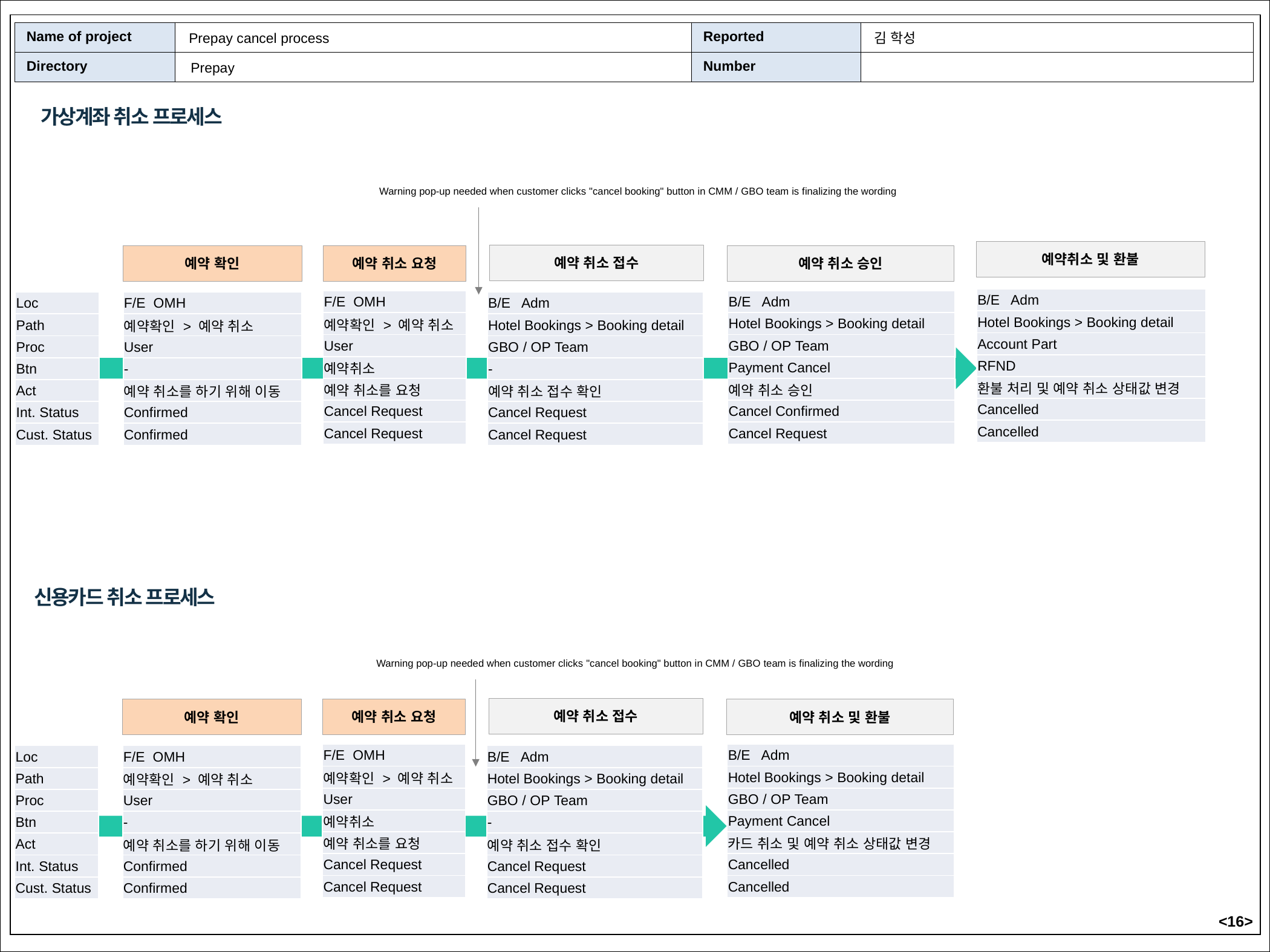

Prepay cancel process
김 학성
Prepay

가상계좌 취소 프로세스
Warning pop-up needed when customer clicks "cancel booking" button in CMM / GBO team is finalizing the wording
예약취소 및 환불
예약 취소 접수
예약 취소 요청
예약 확인
예약 취소 승인
| B/E Adm |
| --- |
| Hotel Bookings > Booking detail |
| Account Part |
| RFND |
| 환불 처리 및 예약 취소 상태값 변경 |
| Cancelled |
| Cancelled |
| F/E OMH |
| --- |
| 예약확인 > 예약 취소 |
| User |
| 예약취소 |
| 예약 취소를 요청 |
| Cancel Request |
| Cancel Request |
| B/E Adm |
| --- |
| Hotel Bookings > Booking detail |
| GBO / OP Team |
| Payment Cancel |
| 예약 취소 승인 |
| Cancel Confirmed |
| Cancel Request |
| Loc |
| --- |
| Path |
| Proc |
| Btn |
| Act |
| Int. Status |
| Cust. Status |
| F/E OMH |
| --- |
| 예약확인 > 예약 취소 |
| User |
| - |
| 예약 취소를 하기 위해 이동 |
| Confirmed |
| Confirmed |
| B/E Adm |
| --- |
| Hotel Bookings > Booking detail |
| GBO / OP Team |
| - |
| 예약 취소 접수 확인 |
| Cancel Request |
| Cancel Request |

신용카드 취소 프로세스
Warning pop-up needed when customer clicks "cancel booking" button in CMM / GBO team is finalizing the wording
예약 취소 접수
예약 취소 요청
예약 확인
예약 취소 및 환불
| F/E OMH |
| --- |
| 예약확인 > 예약 취소 |
| User |
| 예약취소 |
| 예약 취소를 요청 |
| Cancel Request |
| Cancel Request |
| B/E Adm |
| --- |
| Hotel Bookings > Booking detail |
| GBO / OP Team |
| Payment Cancel |
| 카드 취소 및 예약 취소 상태값 변경 |
| Cancelled |
| Cancelled |
| Loc |
| --- |
| Path |
| Proc |
| Btn |
| Act |
| Int. Status |
| Cust. Status |
| F/E OMH |
| --- |
| 예약확인 > 예약 취소 |
| User |
| - |
| 예약 취소를 하기 위해 이동 |
| Confirmed |
| Confirmed |
| B/E Adm |
| --- |
| Hotel Bookings > Booking detail |
| GBO / OP Team |
| - |
| 예약 취소 접수 확인 |
| Cancel Request |
| Cancel Request |